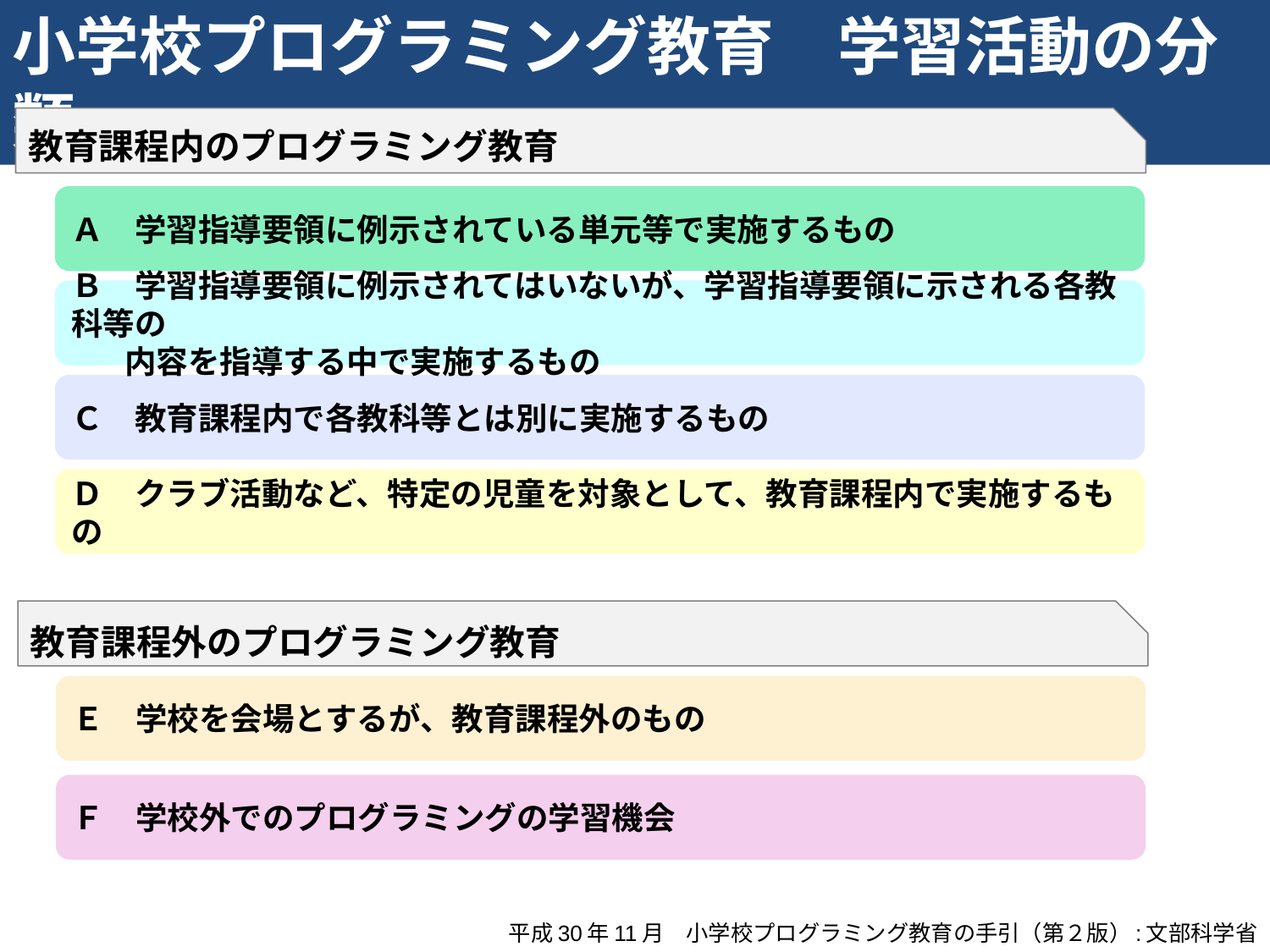

小学校プログラミング教育　学習活動の分類
教育課程内のプログラミング教育
Ａ　学習指導要領に例示されている単元等で実施するもの
Ｂ　学習指導要領に例示されてはいないが、学習指導要領に示される各教科等の
　   内容を指導する中で実施するもの
Ｃ　教育課程内で各教科等とは別に実施するもの
Ｄ　クラブ活動など、特定の児童を対象として、教育課程内で実施するもの
教育課程外のプログラミング教育
Ｅ　学校を会場とするが、教育課程外のもの
Ｆ　学校外でのプログラミングの学習機会
平成30年11月　小学校プログラミング教育の手引（第２版）:文部科学省